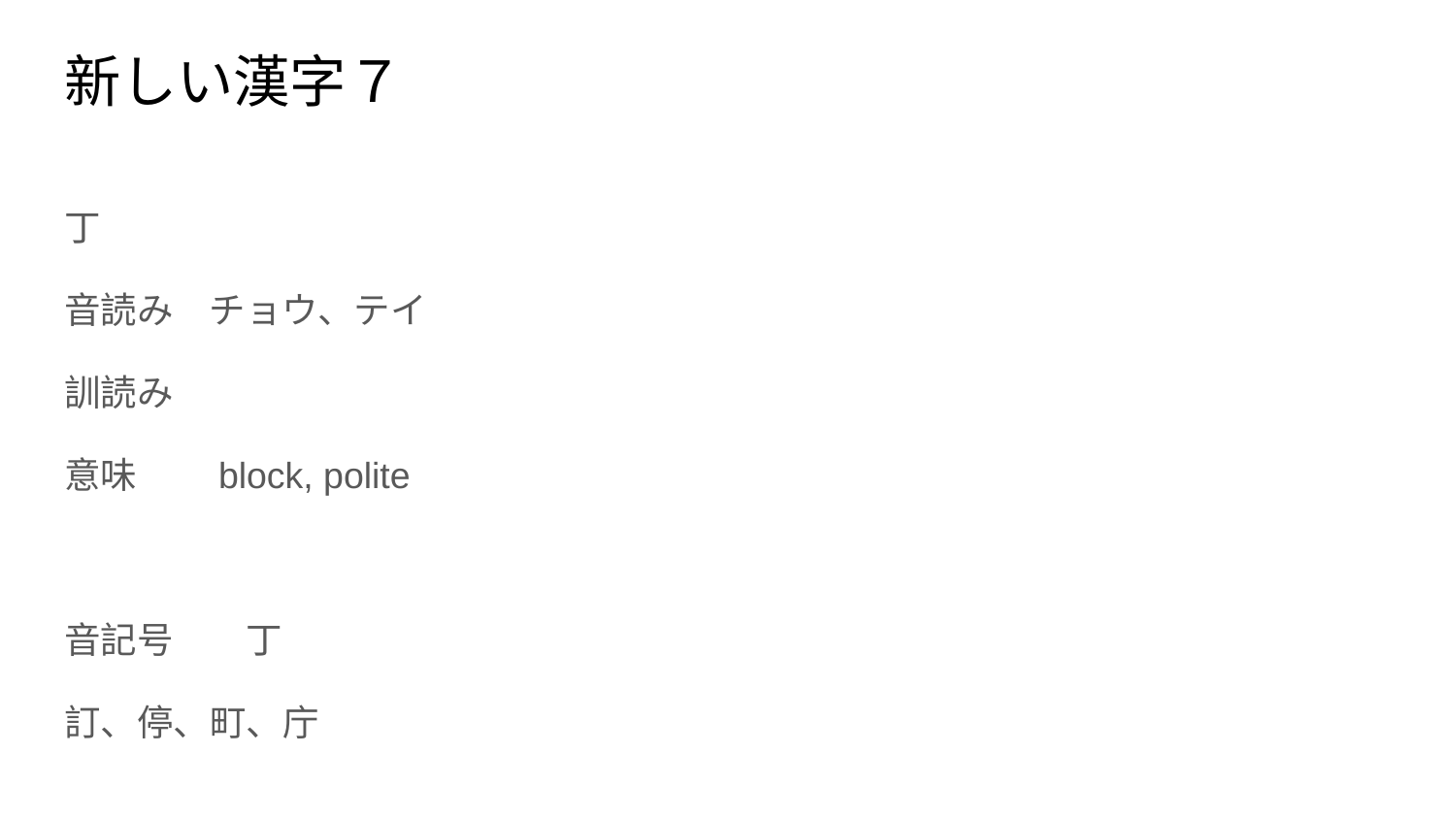

# 新しい漢字７
丁
音読み　チョウ、テイ
訓読み
意味　　block, polite

音記号　　丁
訂、停、町、庁